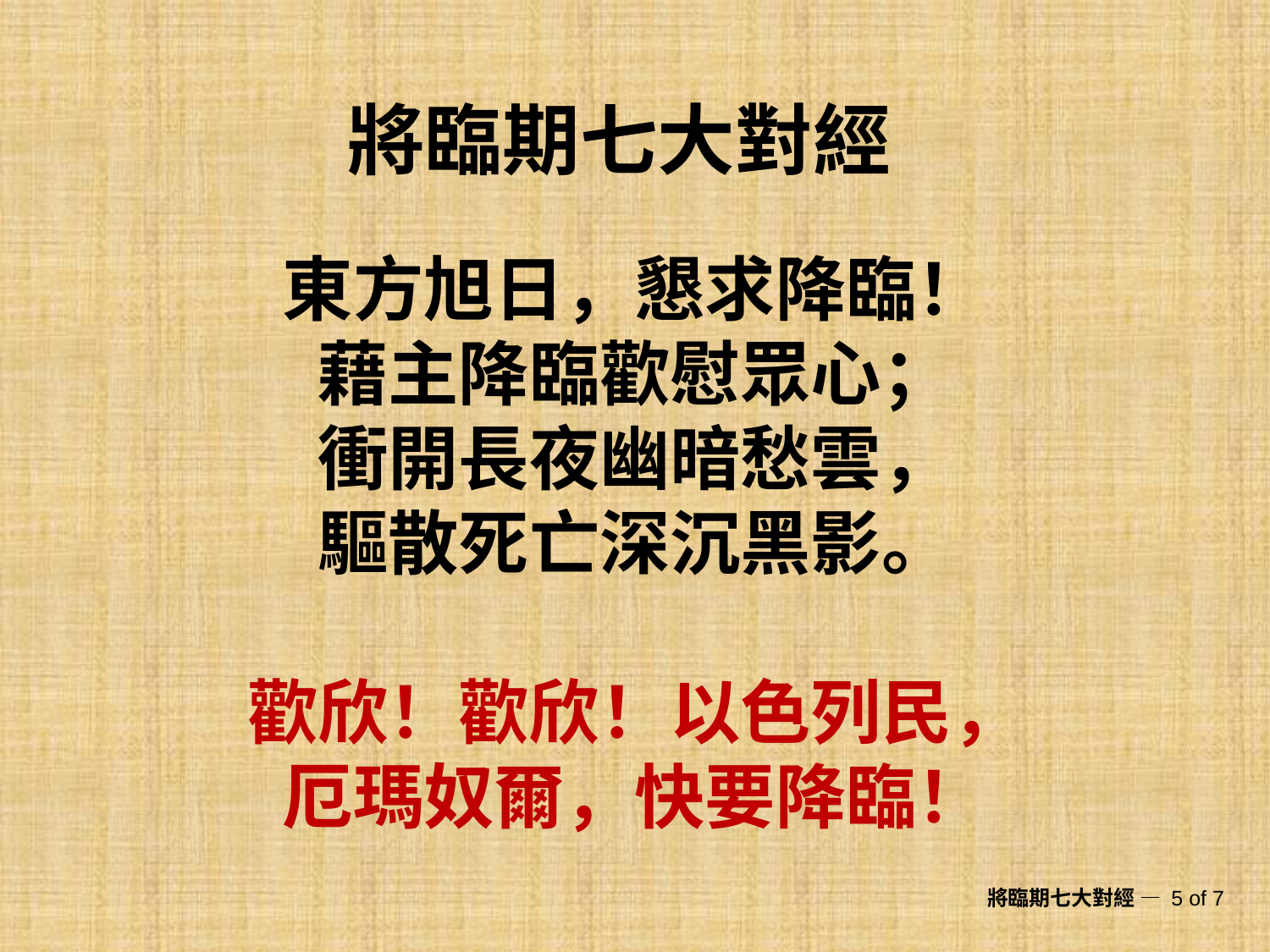

將臨期七大對經
東方旭日，懇求降臨！
藉主降臨歡慰眾心；
衝開長夜幽暗愁雲，
驅散死亡深沉黑影。

歡欣！歡欣！以色列民，
厄瑪奴爾，快要降臨！
將臨期七大對經 — 5 of 7